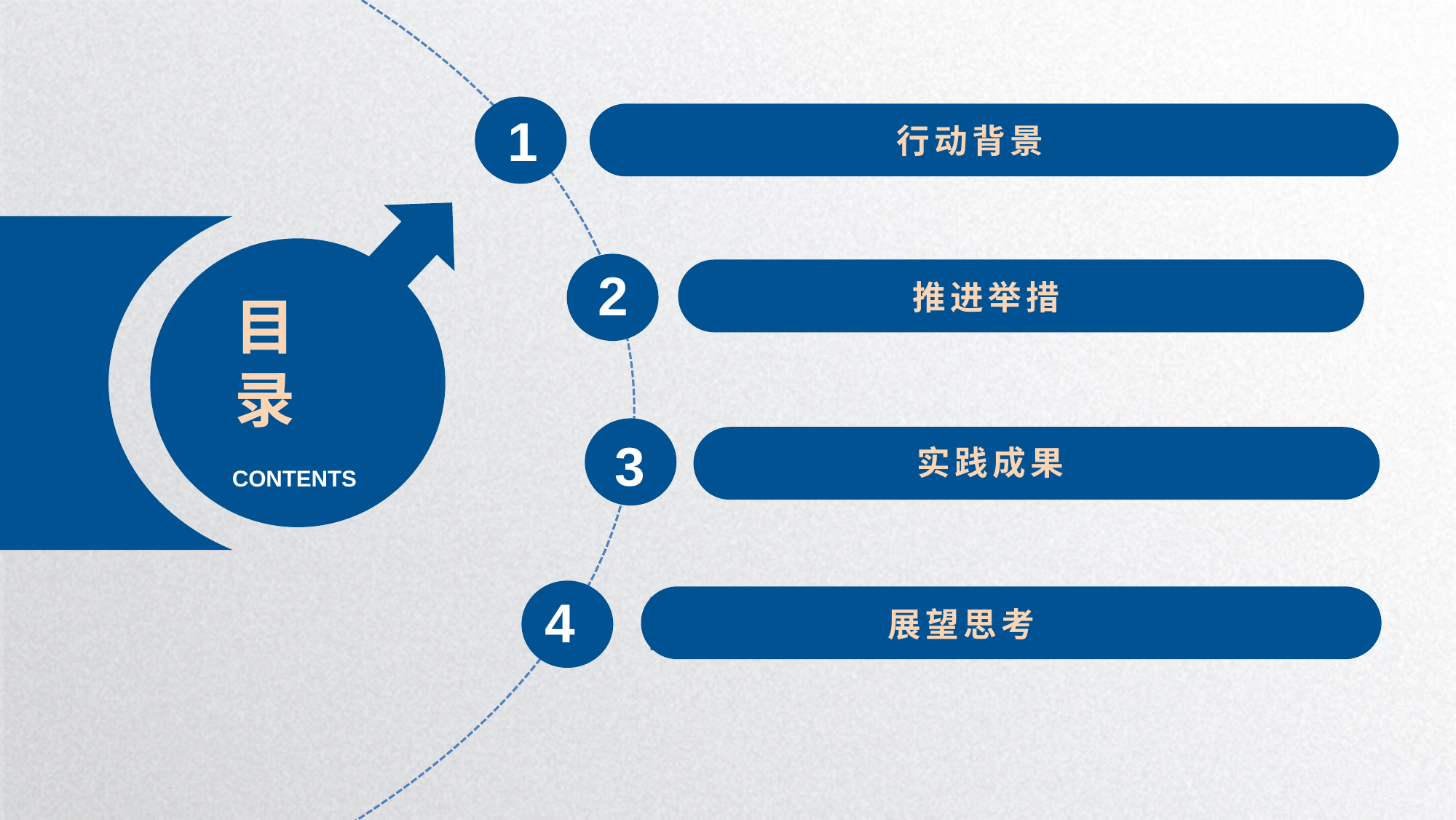

1

                    行动背景

2

               推进举措
目
录

3

              实践成果
CONTENTS

4

                  展望思考